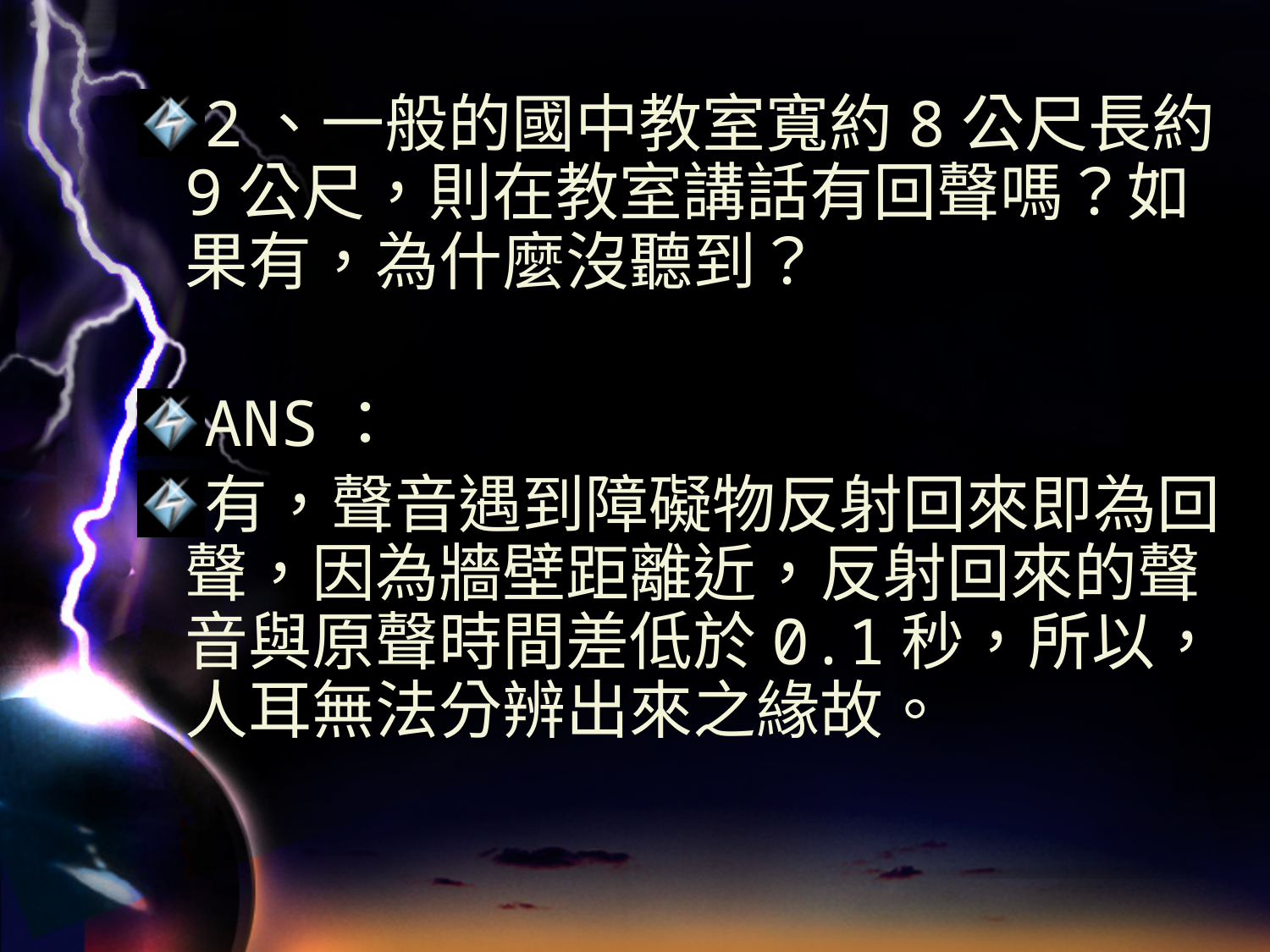

2、一般的國中教室寬約8公尺長約9公尺，則在教室講話有回聲嗎？如果有，為什麼沒聽到？

ANS：
有，聲音遇到障礙物反射回來即為回聲，因為牆壁距離近，反射回來的聲音與原聲時間差低於0.1秒，所以，人耳無法分辨出來之緣故。